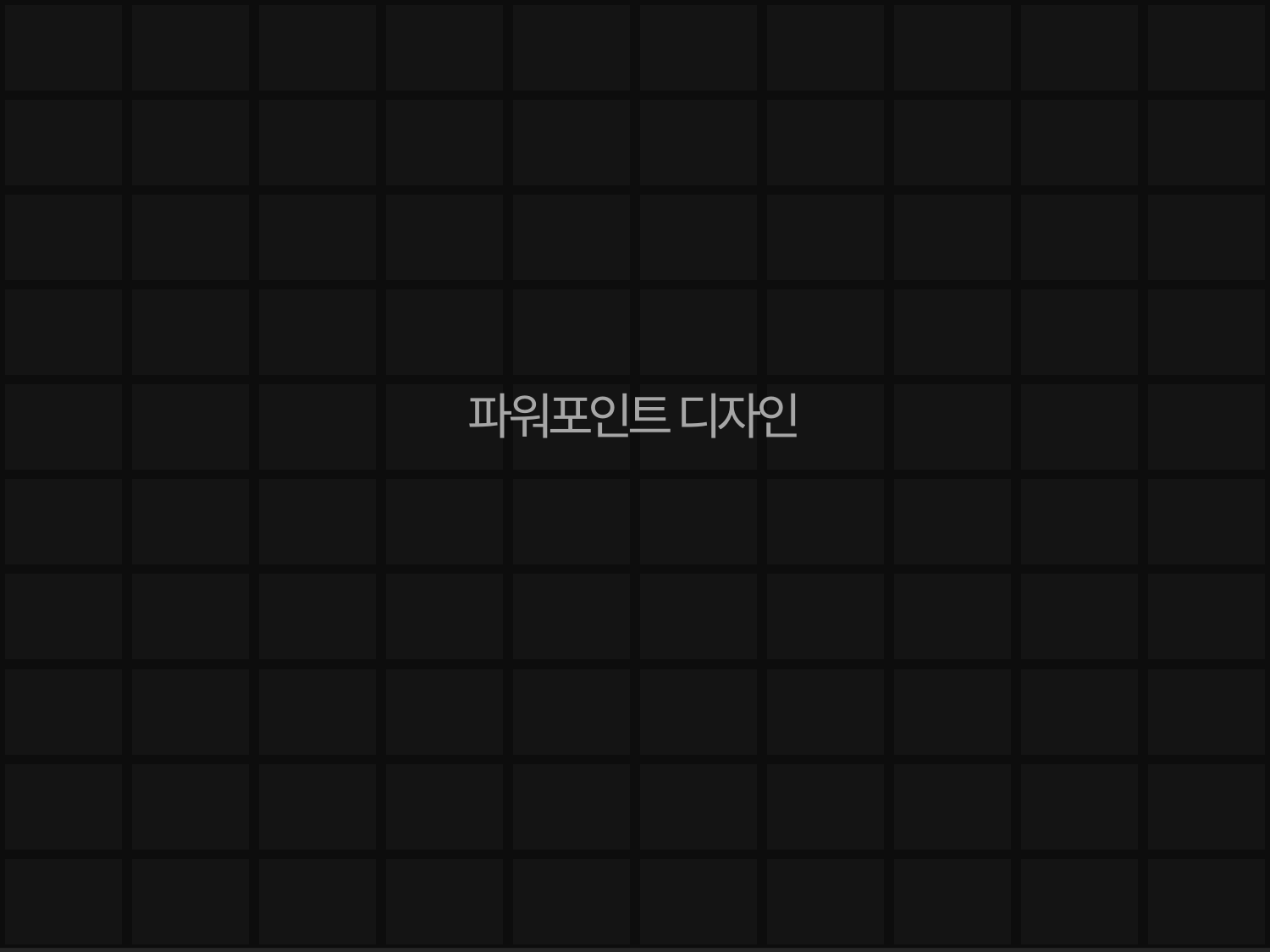

|  |  |  |  |  |  |  |  |  |  |
| --- | --- | --- | --- | --- | --- | --- | --- | --- | --- |
|  |  |  |  |  |  |  |  |  |  |
|  |  |  |  |  |  |  |  |  |  |
|  |  |  |  |  |  |  |  |  |  |
|  |  |  |  |  |  |  |  |  |  |
|  |  |  |  |  |  |  |  |  |  |
|  |  |  |  |  |  |  |  |  |  |
|  |  |  |  |  |  |  |  |  |  |
|  |  |  |  |  |  |  |  |  |  |
|  |  |  |  |  |  |  |  |  |  |
파워포인트 디자인
표 만들기